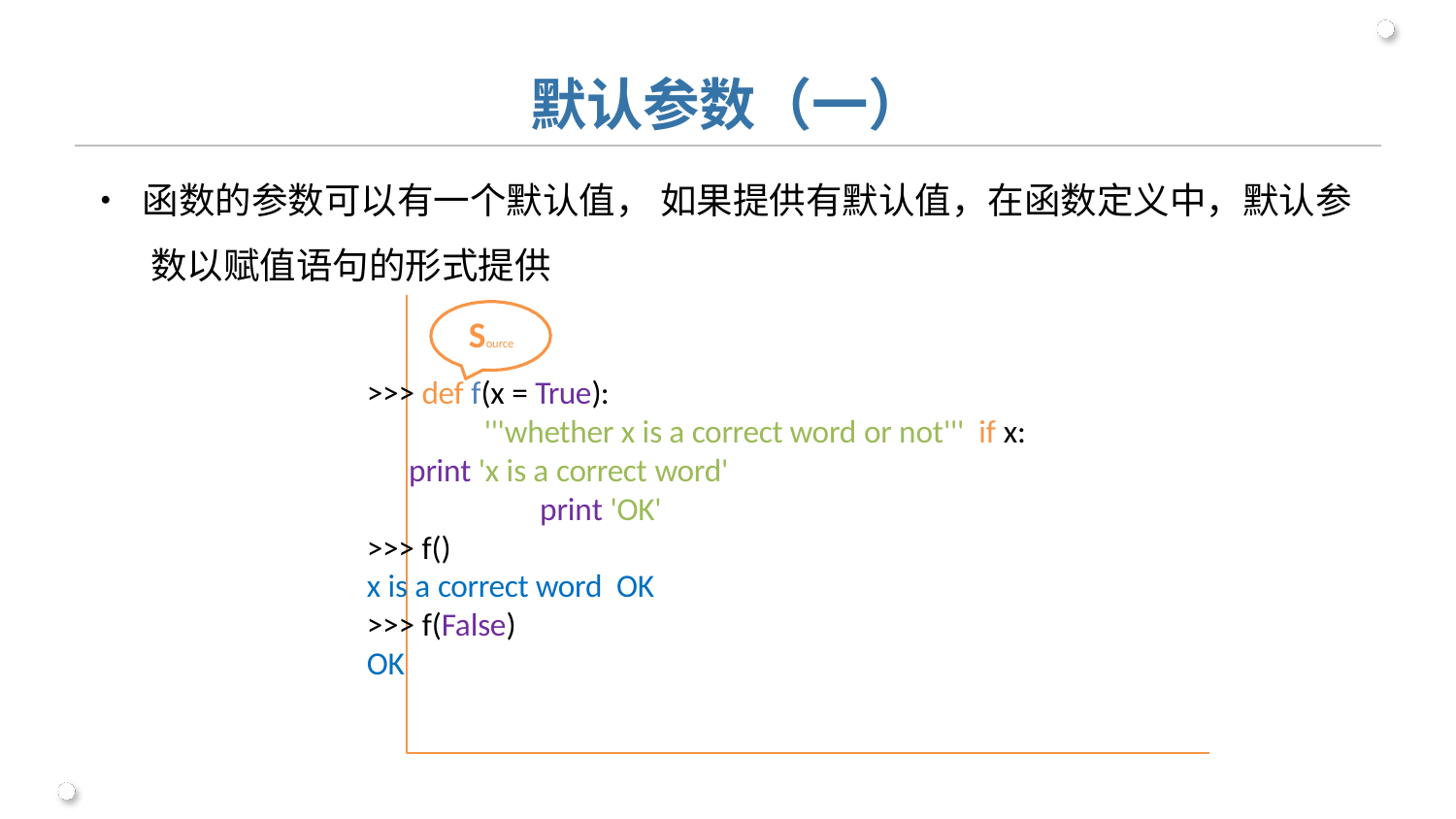

# 默认参数（一）
•	函数的参数可以有一个默认值， 如果提供有默认值，在函数定义中，默认参  数以赋值语句的形式提供
Source
>>> def f(x = True):
'''whether x is a correct word or not'''  if x:
print 'x is a correct word'
print 'OK'
>>> f()
x is a correct word  OK
>>> f(False)
OK